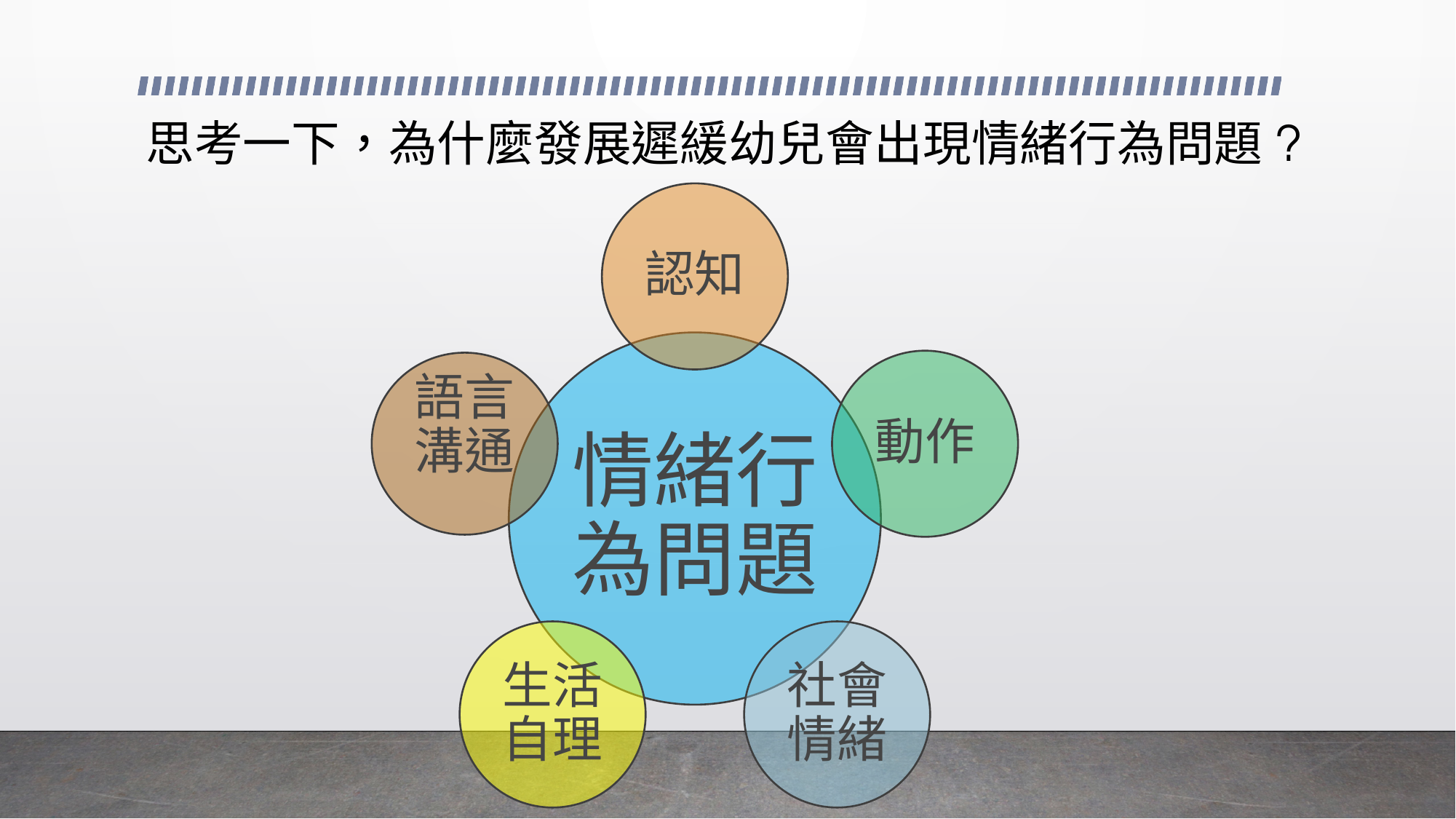

# 思考一下，為什麼發展遲緩幼兒會出現情緒行為問題?
情緒行為問題
認知
動作
社會情緒
生活自理

語言溝通